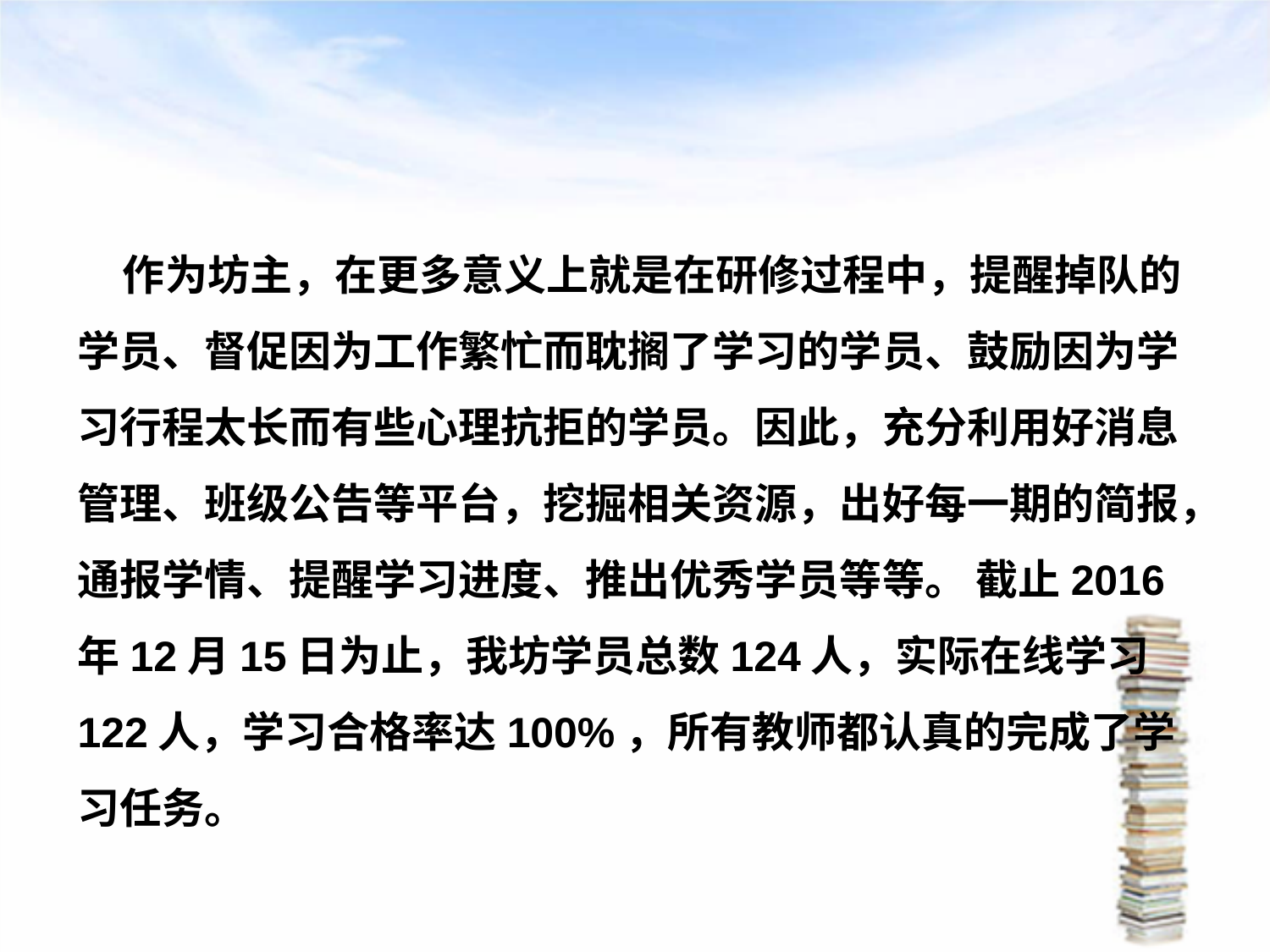

#

    作为坊主，在更多意义上就是在研修过程中，提醒掉队的学员、督促因为工作繁忙而耽搁了学习的学员、鼓励因为学习行程太长而有些心理抗拒的学员。因此，充分利用好消息管理、班级公告等平台，挖掘相关资源，出好每一期的简报，通报学情、提醒学习进度、推出优秀学员等等。 截止2016年12月15日为止，我坊学员总数124人，实际在线学习122人，学习合格率达100%，所有教师都认真的完成了学习任务。